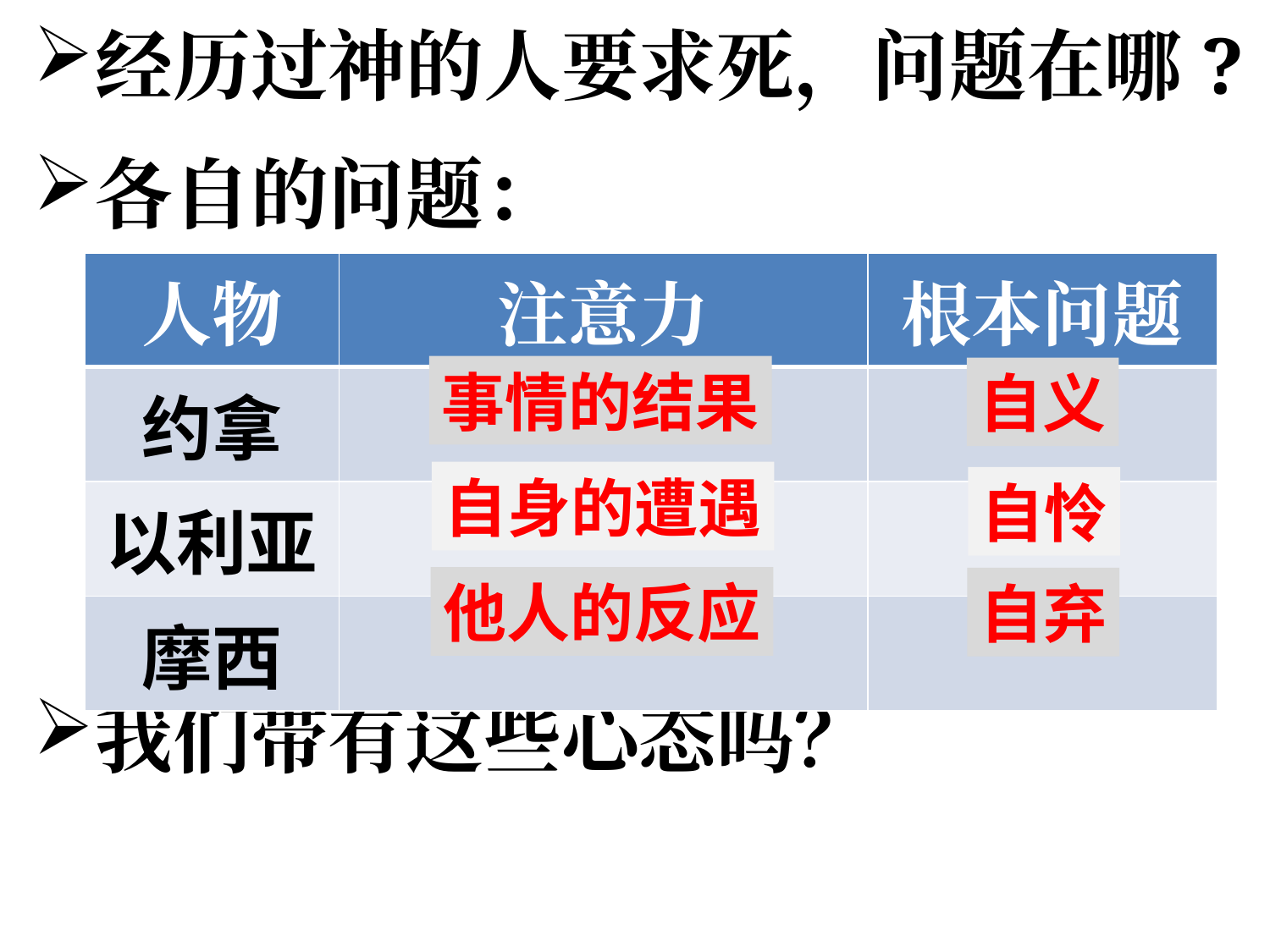

经历过神的人要求死，问题在哪?

各自的问题：

我们带有这些心态吗？

| 人物 | 注意力 | 根本问题 |
| --- | --- | --- |
| 约拿 |  |  |
| 以利亚 |  |  |
| 摩西 |  |  |
事情的结果
自义
自身的遭遇
自怜
他人的反应
自弃